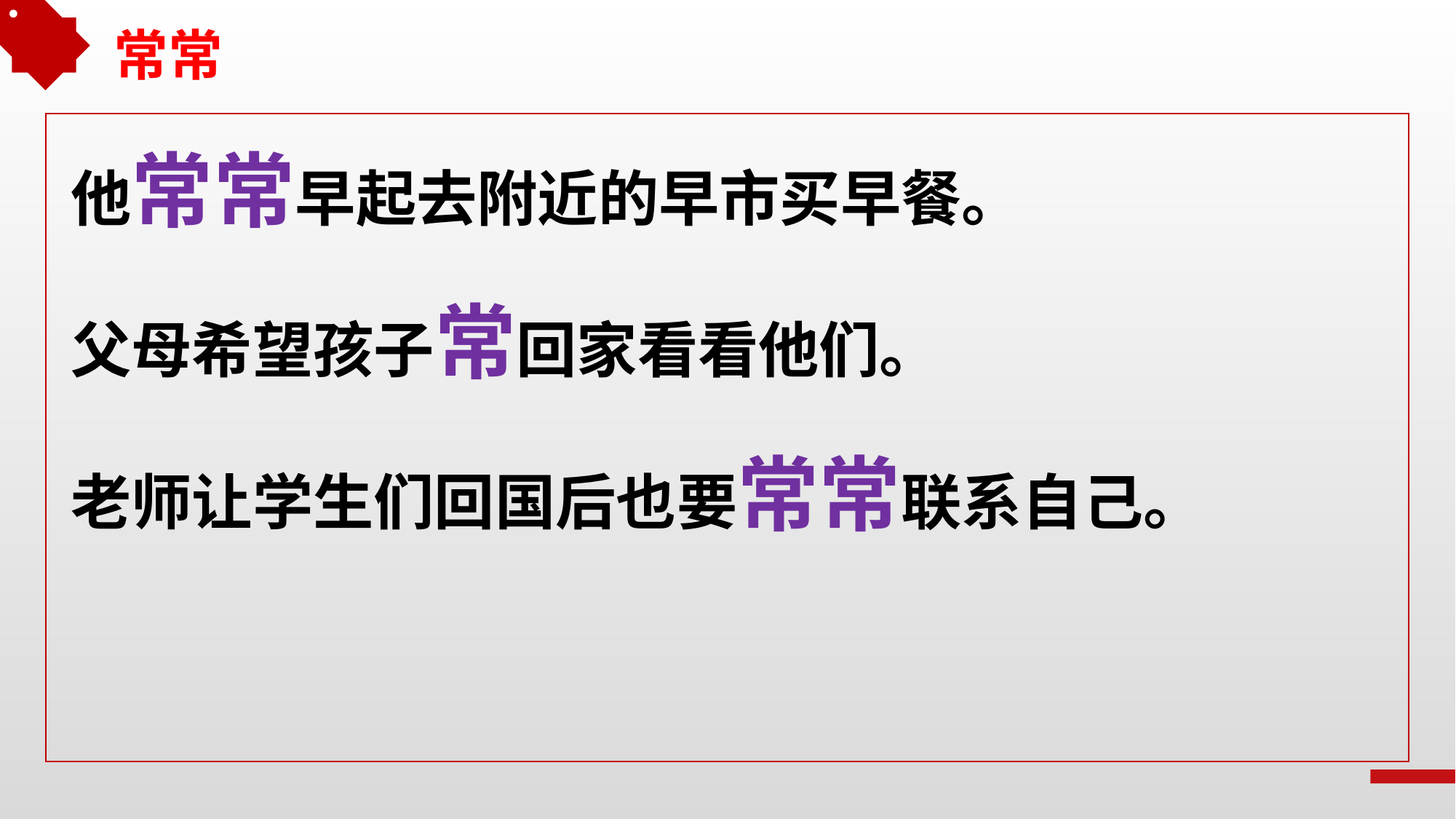

常常

他常常早起去附近的早市买早餐。
父母希望孩子常回家看看他们。
老师让学生们回国后也要常常联系自己。